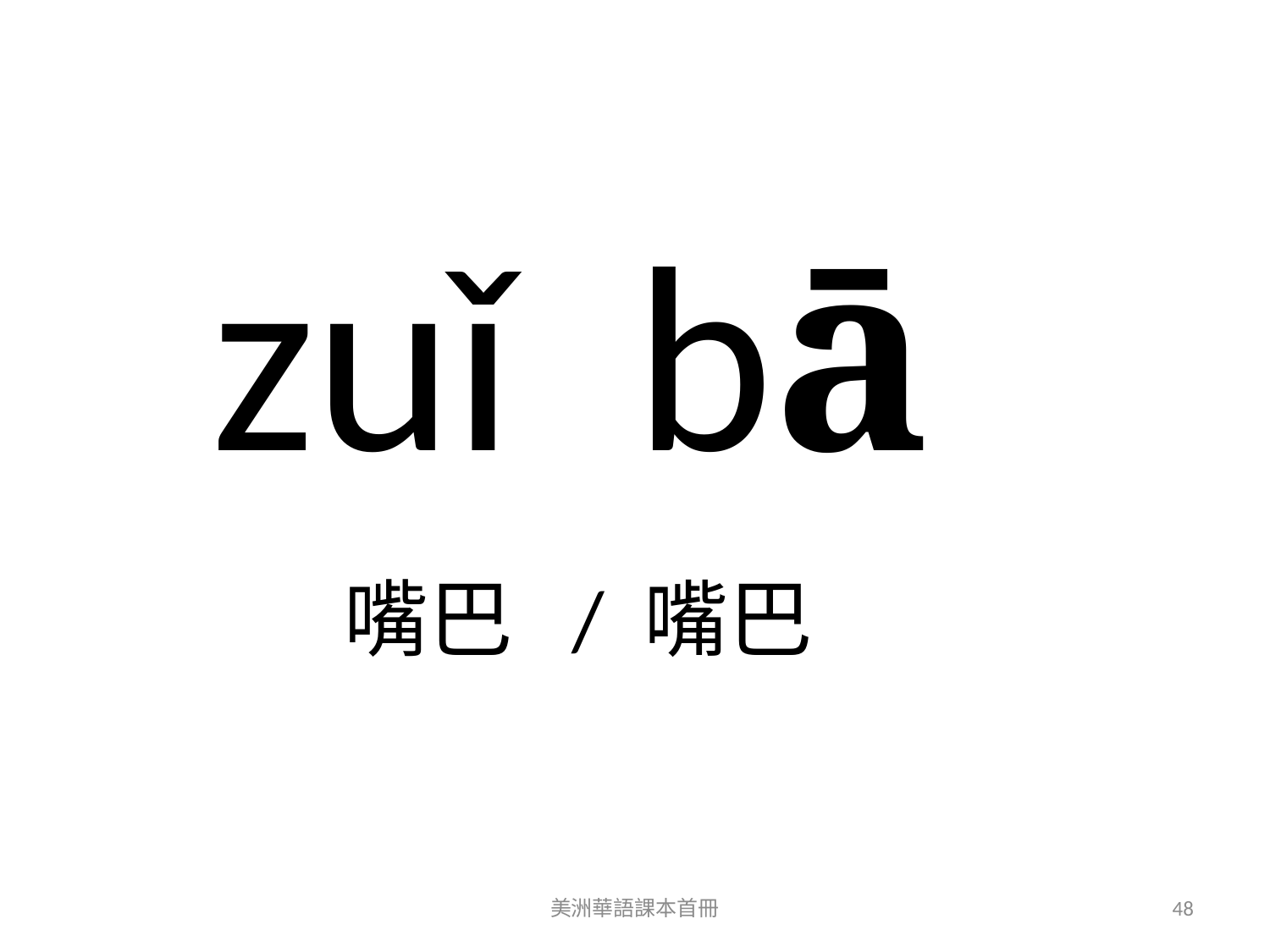

zuǐ  bā
嘴巴  / 嘴巴

美洲華語課本首冊
48